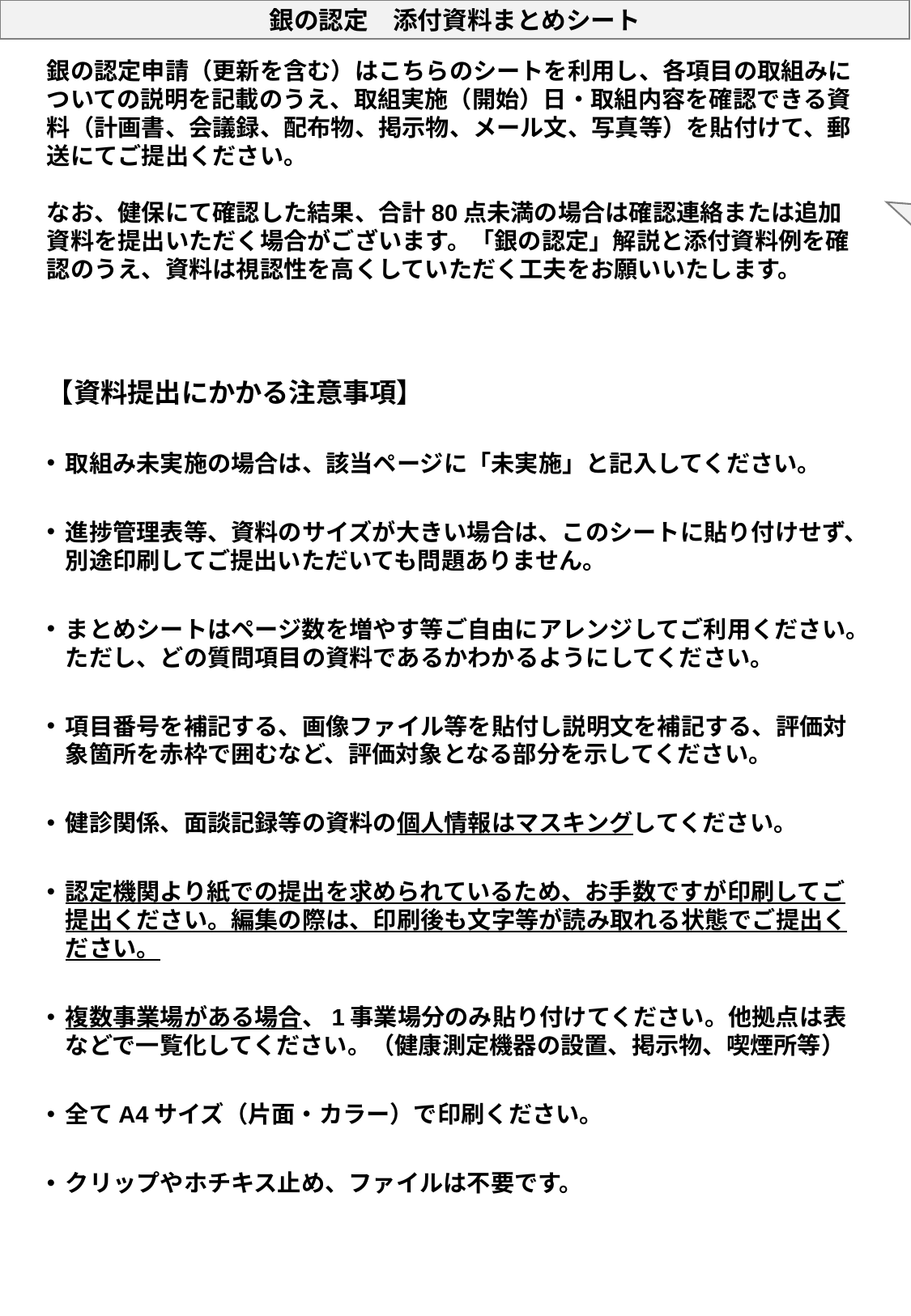

銀の認定　添付資料まとめシート
印刷不要
銀の認定申請（更新を含む）はこちらのシートを利用し、各項目の取組みについての説明を記載のうえ、取組実施（開始）日・取組内容を確認できる資料（計画書、会議録、配布物、掲示物、メール文、写真等）を貼付けて、郵送にてご提出ください。

なお、健保にて確認した結果、合計80点未満の場合は確認連絡または追加資料を提出いただく場合がございます。「銀の認定」解説と添付資料例を確認のうえ、資料は視認性を高くしていただく工夫をお願いいたします。

【資料提出にかかる注意事項】
取組み未実施の場合は、該当ページに「未実施」と記入してください。
進捗管理表等、資料のサイズが大きい場合は、このシートに貼り付けせず、別途印刷してご提出いただいても問題ありません。
まとめシートはページ数を増やす等ご自由にアレンジしてご利用ください。ただし、どの質問項目の資料であるかわかるようにしてください。
項目番号を補記する、画像ファイル等を貼付し説明文を補記する、評価対象箇所を赤枠で囲むなど、評価対象となる部分を示してください。
健診関係、面談記録等の資料の個人情報はマスキングしてください。
認定機関より紙での提出を求められているため、お手数ですが印刷してご提出ください。編集の際は、印刷後も文字等が読み取れる状態でご提出ください。
複数事業場がある場合、1事業場分のみ貼り付けてください。他拠点は表などで一覧化してください。（健康測定機器の設置、掲示物、喫煙所等）
全てA4サイズ（片面・カラー）で印刷ください。
クリップやホチキス止め、ファイルは不要です。
ITS健保HP「銀の認定［健康企業宣言Step1］～取得まで～」に掲載している「銀の認定」解説と添付資料例を必ずご確認ください。
https://www.its-kenpo.or.jp/kanri/datahealth/silver.html